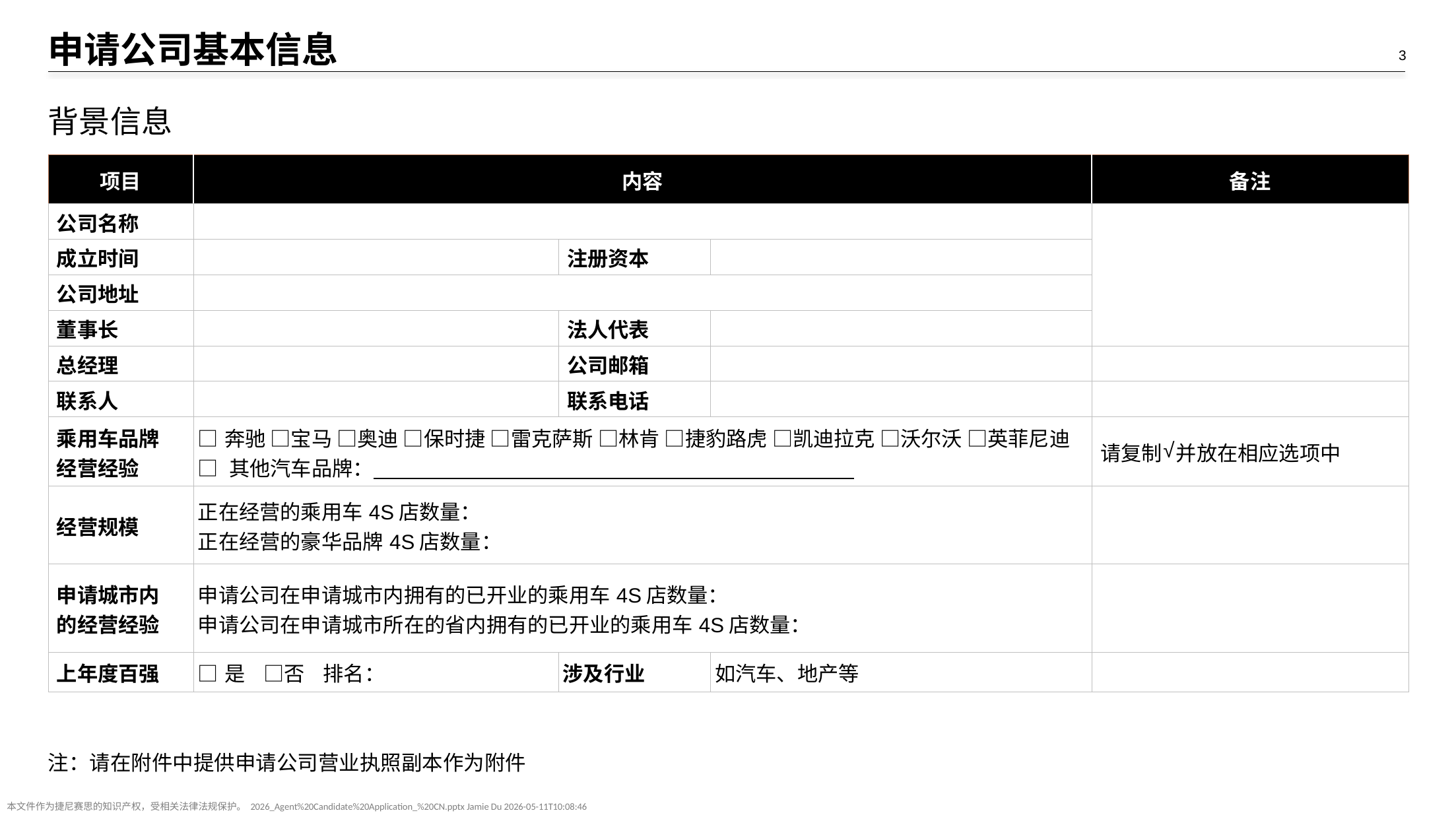

# 申请公司基本信息
背景信息
| 项目 | 内容 |  |  | 备注 |
| --- | --- | --- | --- | --- |
| 公司名称 |  |  |  |  |
| 成立时间 |  | 注册资本 |  |  |
| 公司地址 |  |  |  |  |
| 董事长 |  | 法人代表 |  |  |
| 总经理 |  | 公司邮箱 |  |  |
| 联系人 |  | 联系电话 |  |  |
| 乘用车品牌 经营经验 | □奔驰 □宝马 □奥迪 □保时捷 □雷克萨斯 □林肯 □捷豹路虎 □凯迪拉克 □沃尔沃 □英菲尼迪 □ 其他汽车品牌： .g.) |  |  | 请复制 并放在相应选项中 |
| 经营规模 | 正在经营的乘用车4S店数量： 正在经营的豪华品牌4S店数量： |  |  |  |
| 申请城市内 的经营经验 | 申请公司在申请城市内拥有的已开业的乘用车4S店数量： 申请公司在申请城市所在的省内拥有的已开业的乘用车4S店数量： |  |  |  |
| 上年度百强 | □是 □否 排名： | 涉及行业 | 如汽车、地产等 |  |
√
注：请在附件中提供申请公司营业执照副本作为附件